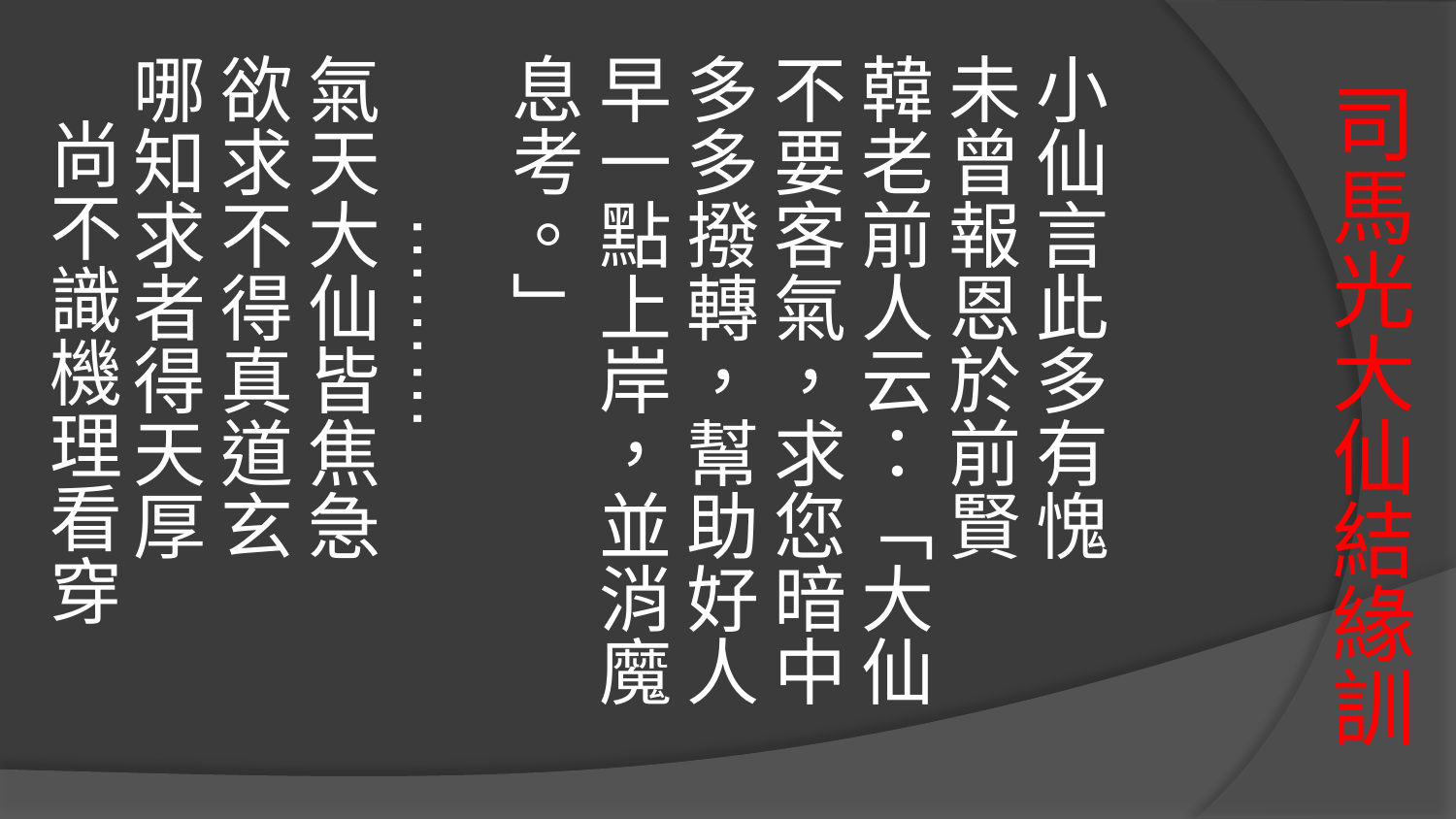

小仙言此多有愧          未曾報恩於前賢          韓老前人云：「大仙不要客氣，求您暗中多多撥轉，幫助好人早一點上岸，並消魔息考。」
        ………
氣天大仙皆焦急          欲求不得真道玄            哪知求者得天厚                 尚不識機理看穿
# 司馬光大仙結緣訓